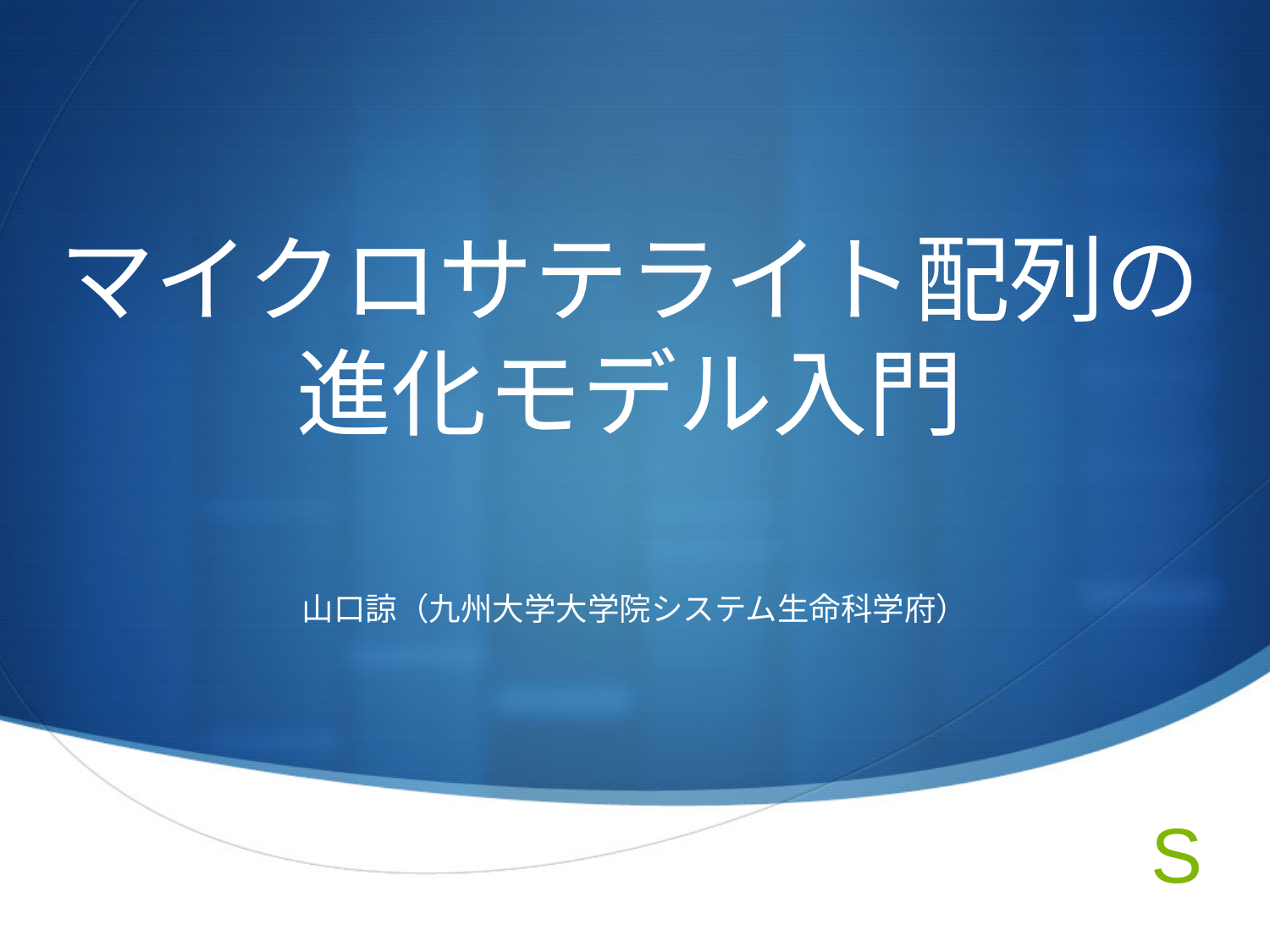

# マイクロサテライト配列の進化モデル入門

山口諒（九州大学大学院システム生命科学府）